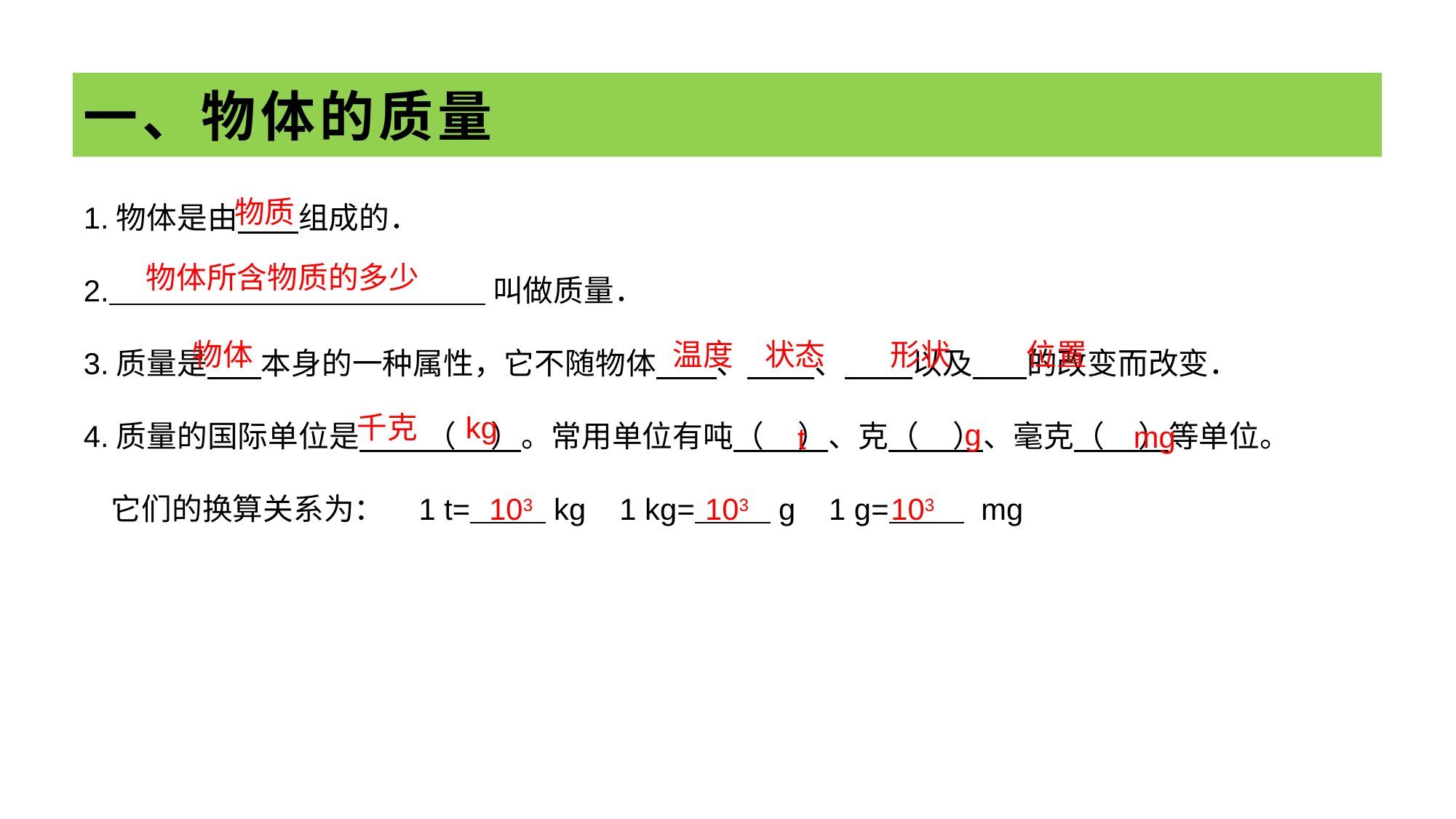

# 一、物体的质量
1.物体是由         组成的．
2.                                             叫做质量．
3.质量是        本身的一种属性，它不随物体         、          、          以及        的改变而改变．
4.质量的国际单位是          （     ）。常用单位有吨（     ）、克（     ）、毫克（     ）等单位。
   它们的换算关系为：    1 t=          kg    1 kg=          g    1 g=           mg
物质
物体所含物质的多少
形状
物体
温度
状态
位置
千克      kg
g
mg
t
103
103
103